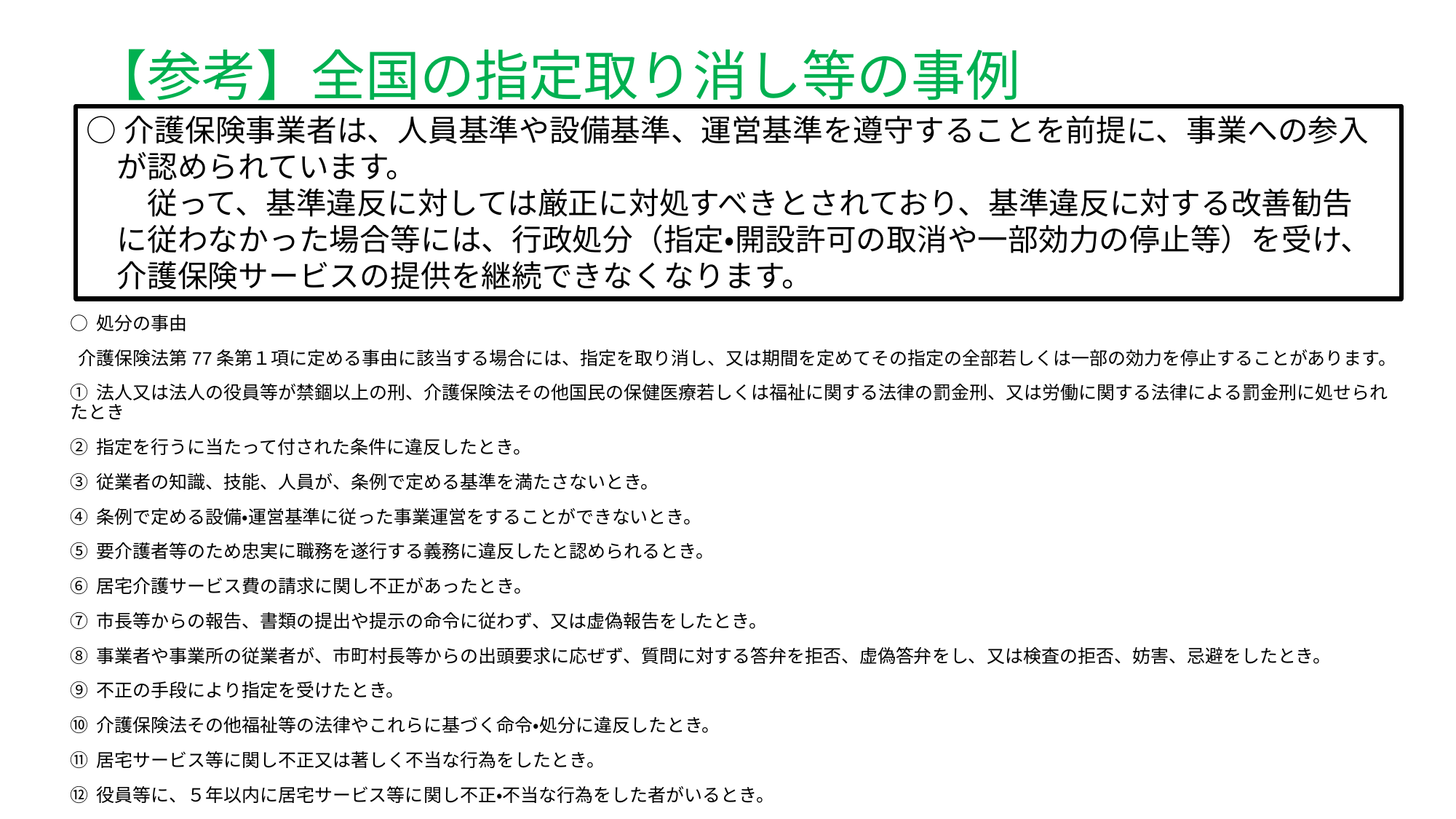

# 【参考】全国の指定取り消し等の事例
○介護保険事業者は、人員基準や設備基準、運営基準を遵守することを前提に、事業への参入
　が認められています。
　　従って、基準違反に対しては厳正に対処すべきとされており、基準違反に対する改善勧告
　に従わなかった場合等には、行政処分（指定・開設許可の取消や一部効力の停止等）を受け、
　介護保険サービスの提供を継続できなくなります。
○ 処分の事由
 介護保険法第77条第１項に定める事由に該当する場合には、指定を取り消し、又は期間を定めてその指定の全部若しくは一部の効力を停止することがあります。
① 法人又は法人の役員等が禁錮以上の刑、介護保険法その他国民の保健医療若しくは福祉に関する法律の罰金刑、又は労働に関する法律による罰金刑に処せられたとき
② 指定を行うに当たって付された条件に違反したとき。
③ 従業者の知識、技能、人員が、条例で定める基準を満たさないとき。
④ 条例で定める設備・運営基準に従った事業運営をすることができないとき。
⑤ 要介護者等のため忠実に職務を遂行する義務に違反したと認められるとき。
⑥ 居宅介護サービス費の請求に関し不正があったとき。
⑦ 市長等からの報告、書類の提出や提示の命令に従わず、又は虚偽報告をしたとき。
⑧ 事業者や事業所の従業者が、市町村長等からの出頭要求に応ぜず、質問に対する答弁を拒否、虚偽答弁をし、又は検査の拒否、妨害、忌避をしたとき。
⑨ 不正の手段により指定を受けたとき。
⑩ 介護保険法その他福祉等の法律やこれらに基づく命令・処分に違反したとき。
⑪ 居宅サービス等に関し不正又は著しく不当な行為をしたとき。
⑫ 役員等に、５年以内に居宅サービス等に関し不正・不当な行為をした者がいるとき。